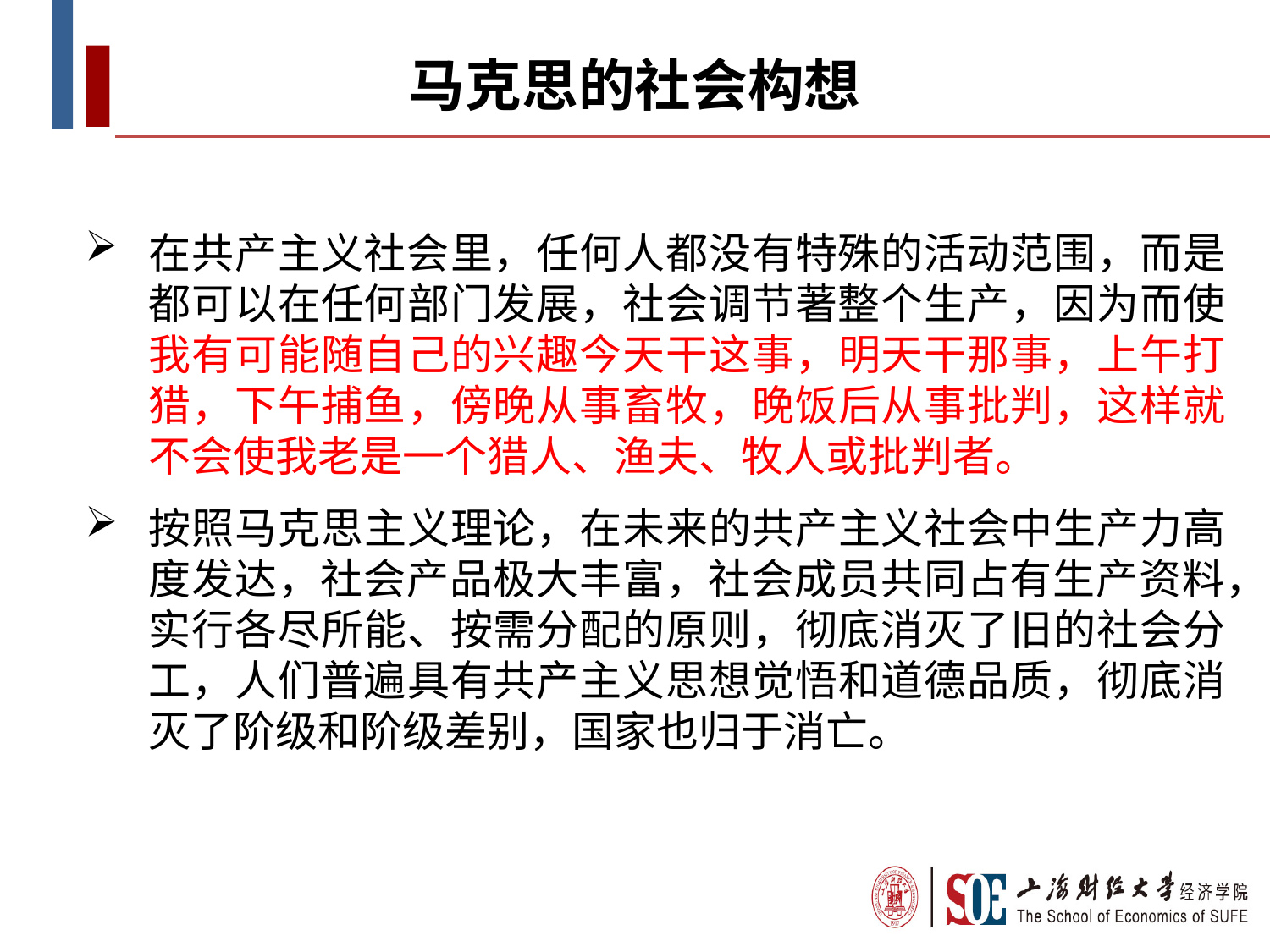

马克思的社会构想
在共产主义社会里，任何人都没有特殊的活动范围，而是都可以在任何部门发展，社会调节著整个生产，因为而使我有可能随自己的兴趣今天干这事，明天干那事，上午打猎，下午捕鱼，傍晚从事畜牧，晚饭后从事批判，这样就不会使我老是一个猎人、渔夫、牧人或批判者。
按照马克思主义理论，在未来的共产主义社会中生产力高度发达，社会产品极大丰富，社会成员共同占有生产资料，实行各尽所能、按需分配的原则，彻底消灭了旧的社会分工，人们普遍具有共产主义思想觉悟和道德品质，彻底消灭了阶级和阶级差别，国家也归于消亡。